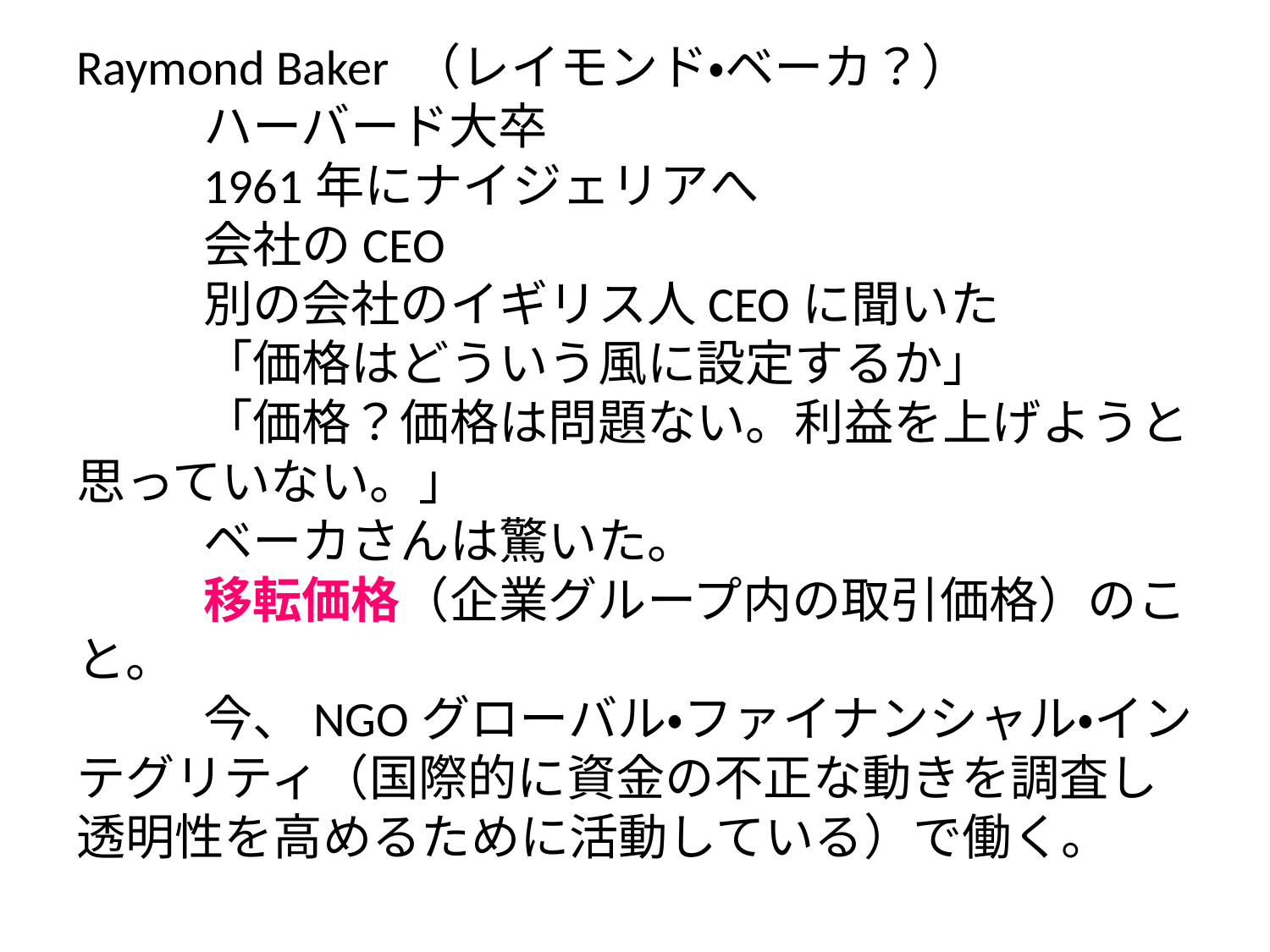

# Raymond Baker （レイモンド・ベーカ？） ハーバード大卒 1961年にナイジェリアへ 会社のCEO 別の会社のイギリス人CEOに聞いた 「価格はどういう風に設定するか」 「価格？価格は問題ない。利益を上げようと思っていない。」 ベーカさんは驚いた。 移転価格（企業グループ内の取引価格）のこと。 今、NGOグローバル・ファイナンシャル・インテグリティ（国際的に資金の不正な動きを調査し透明性を高めるために活動している）で働く。